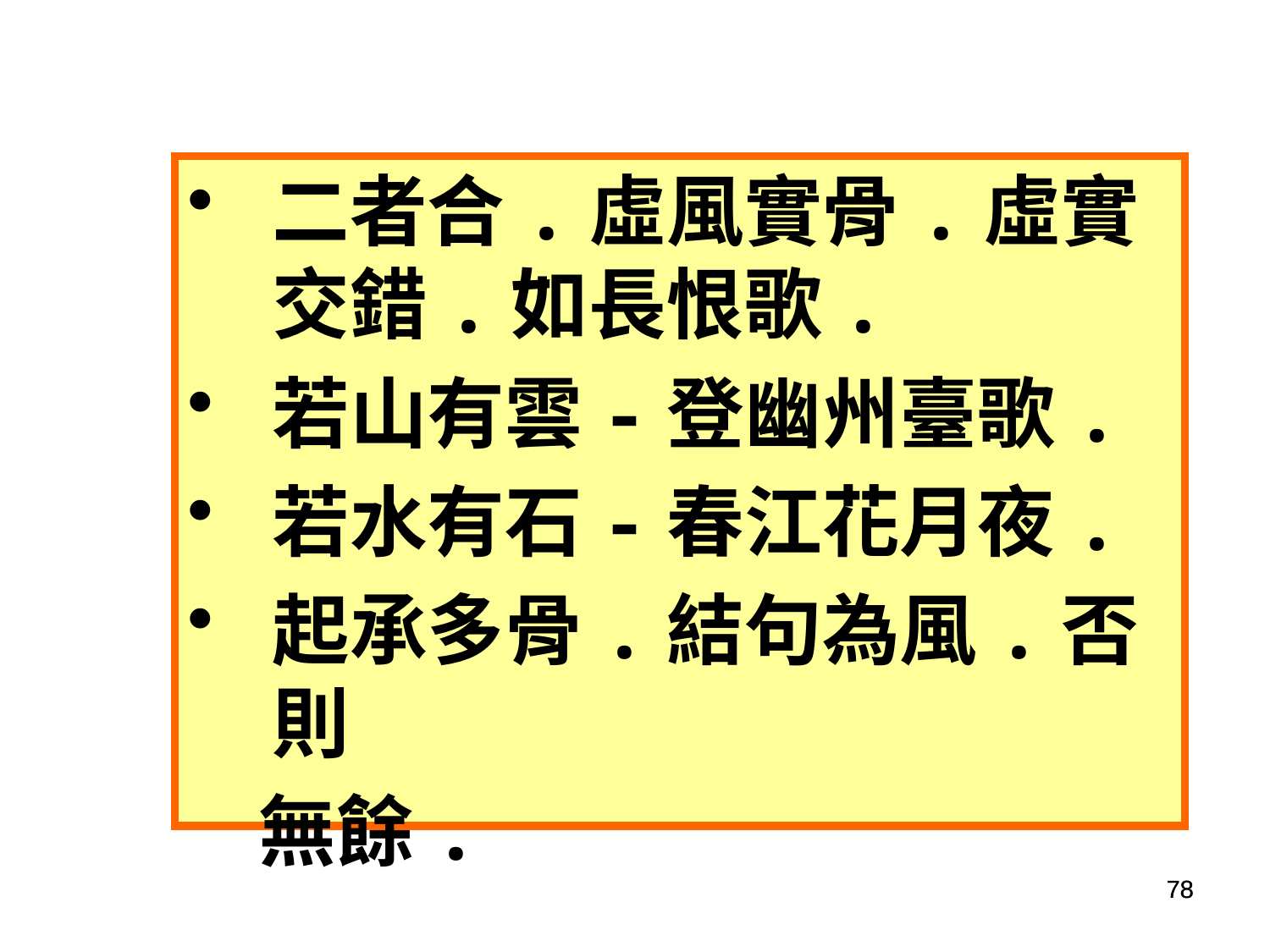

二者合.虛風實骨.虛實交錯.如長恨歌.
若山有雲-登幽州臺歌.
若水有石-春江花月夜.
起承多骨.結句為風.否則
   無餘.

78
78